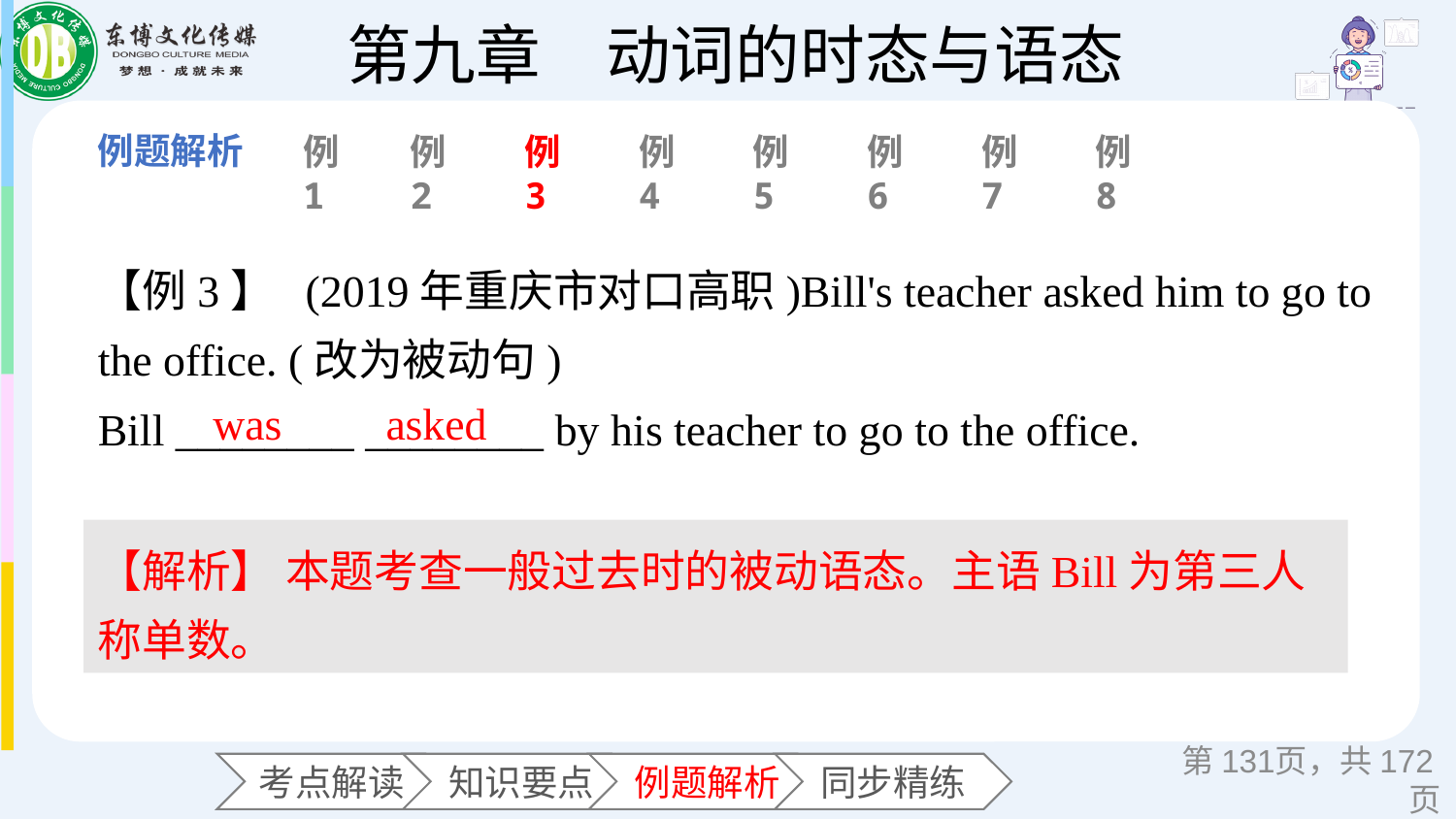

例1
例2
例3
例4
例5
例6
例7
例8
【例3】  (2019年重庆市对口高职)Bill's teacher asked him to go to the office. (改为被动句)
Bill ________ ________ by his teacher to go to the office.

was
asked
【解析】 本题考查一般过去时的被动语态。主语Bill为第三人称单数。
第131页，共172页